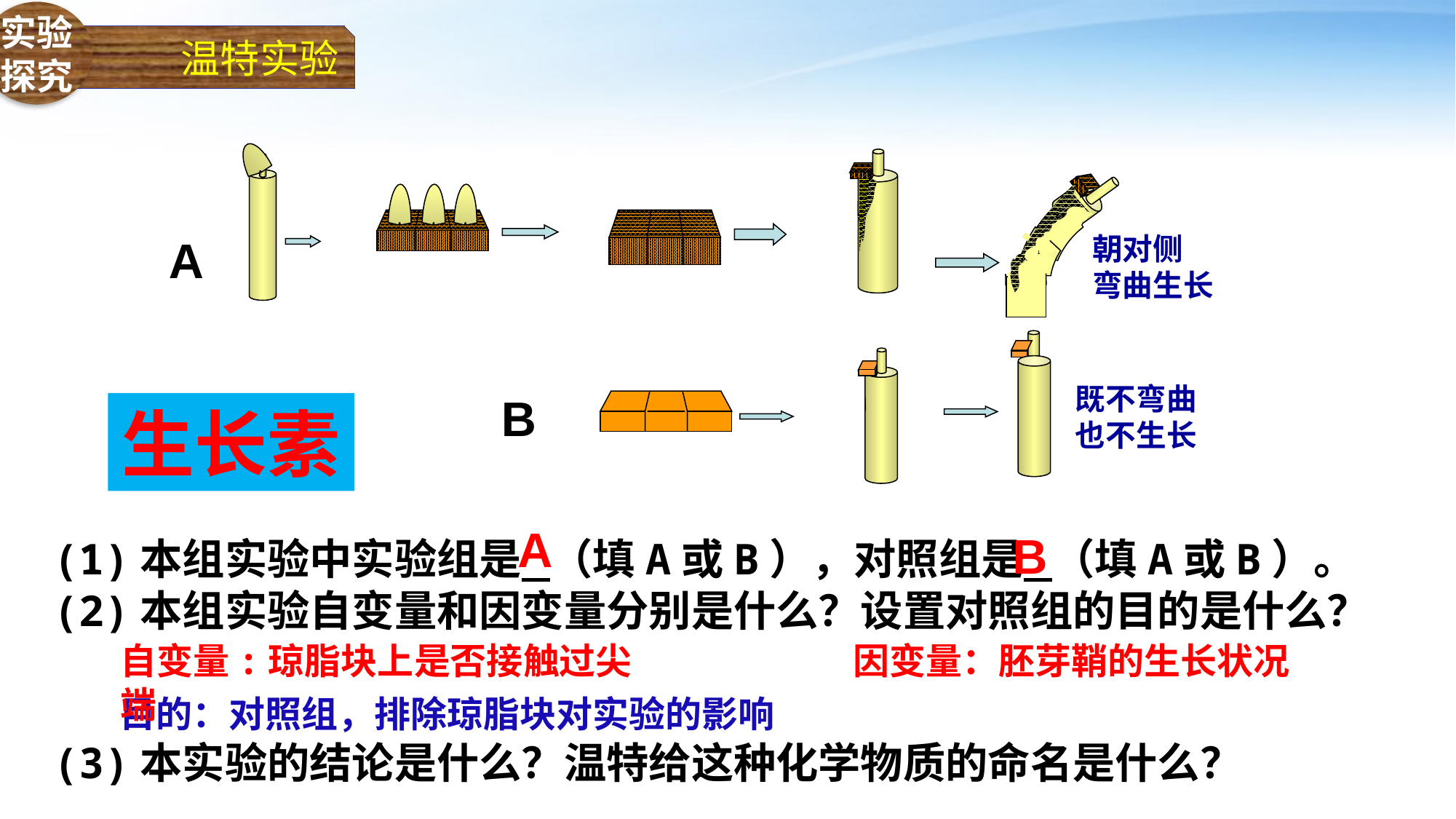

实验探究
温特实验

朝对侧   弯曲生长

A

既不弯曲也不生长

B

生长素
A
B
(1)本组实验中实验组是   （填A或B），对照组是   （填A或B）。
(2)本组实验自变量和因变量分别是什么？设置对照组的目的是什么？

(3)本实验的结论是什么？温特给这种化学物质的命名是什么？
自变量:琼脂块上是否接触过尖端
因变量：胚芽鞘的生长状况
目的：对照组，排除琼脂块对实验的影响